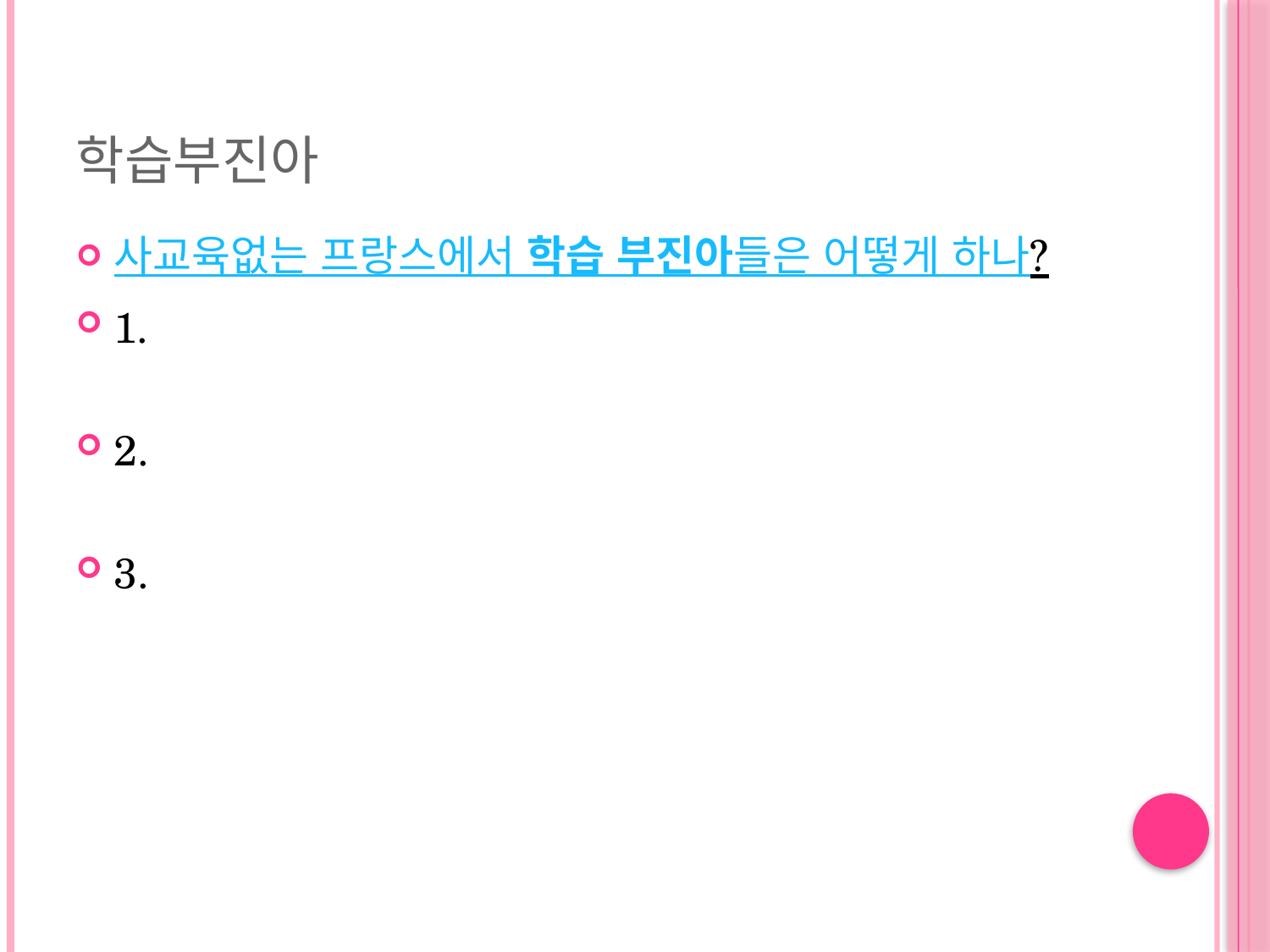

# 학습부진아
사교육없는 프랑스에서 학습 부진아들은 어떻게 하나?
1.

2.

3.